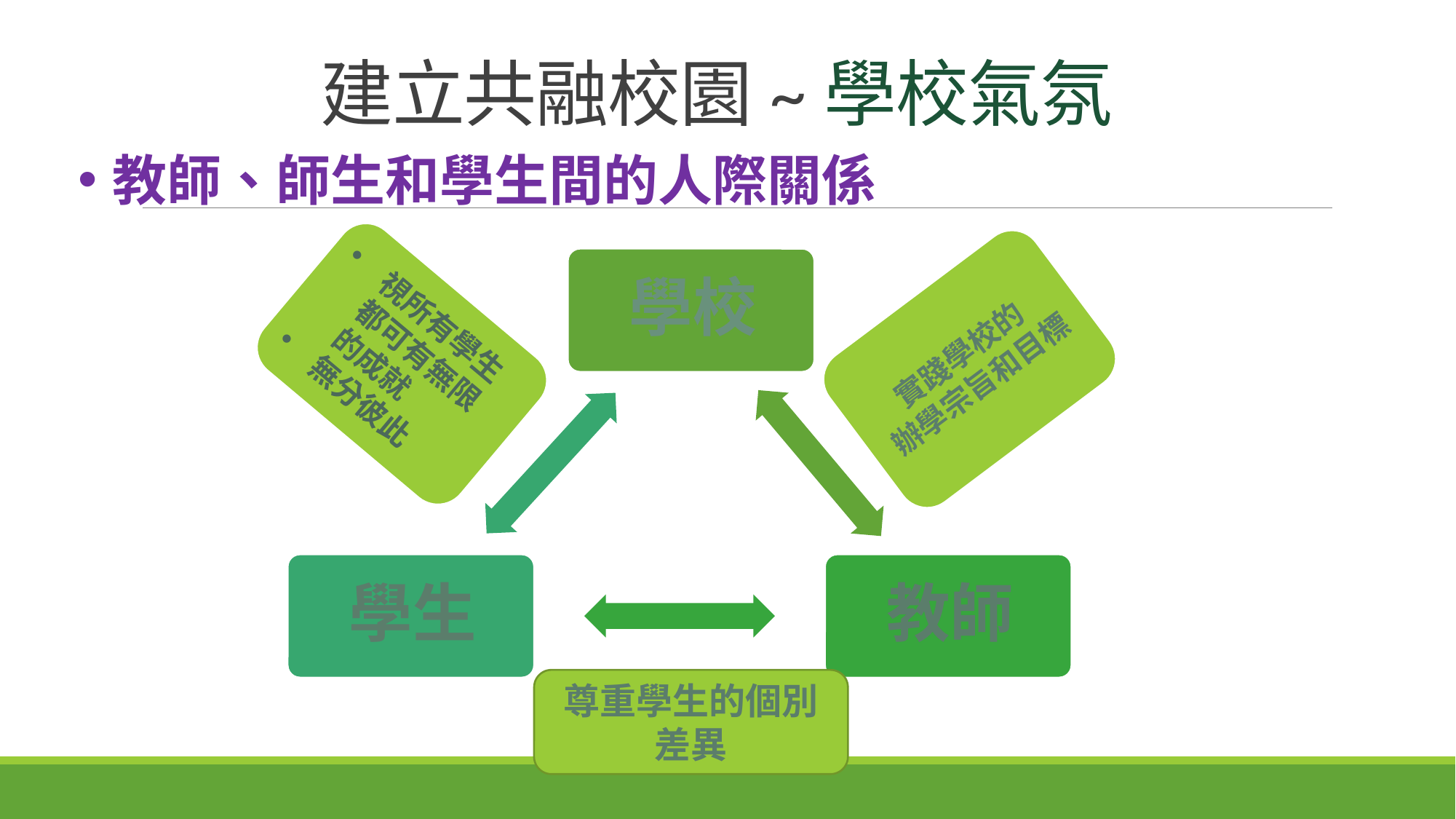

# 建立共融校園~學校氣氛
教師、師生和學生間的人際關係
學校

教師

學生

視所有學生都可有無限的成就
無分彼此
實踐學校的
辦學宗旨和目標
尊重學生的個別差異